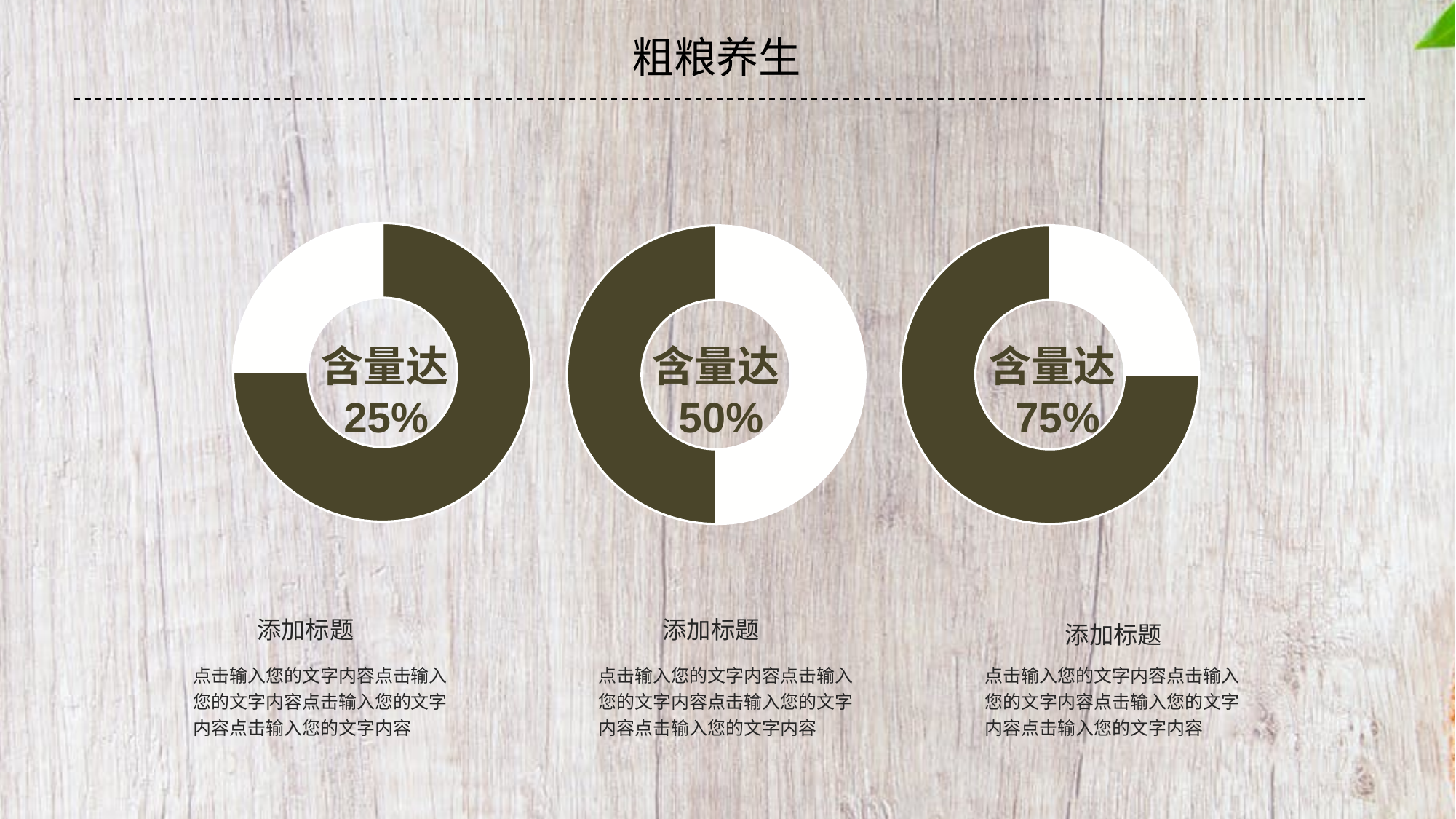

粗粮养生

### Chart

| Category | 销售额 |
|---|---|
| 第一季度 | 3.0 |
| 第二季度 | 1.0 |

### Chart

| Category | 销售额 |
|---|---|
| 第一季度 | 1.0 |
| 第二季度 | 3.0 |

### Chart

| Category | 销售额 |
|---|---|
| 第一季度 | 2.0 |
| 第二季度 | 2.0 |
含量达25%
含量达50%
含量达75%
添加标题
添加标题
添加标题
点击输入您的文字内容点击输入您的文字内容点击输入您的文字内容点击输入您的文字内容
点击输入您的文字内容点击输入您的文字内容点击输入您的文字内容点击输入您的文字内容
点击输入您的文字内容点击输入您的文字内容点击输入您的文字内容点击输入您的文字内容